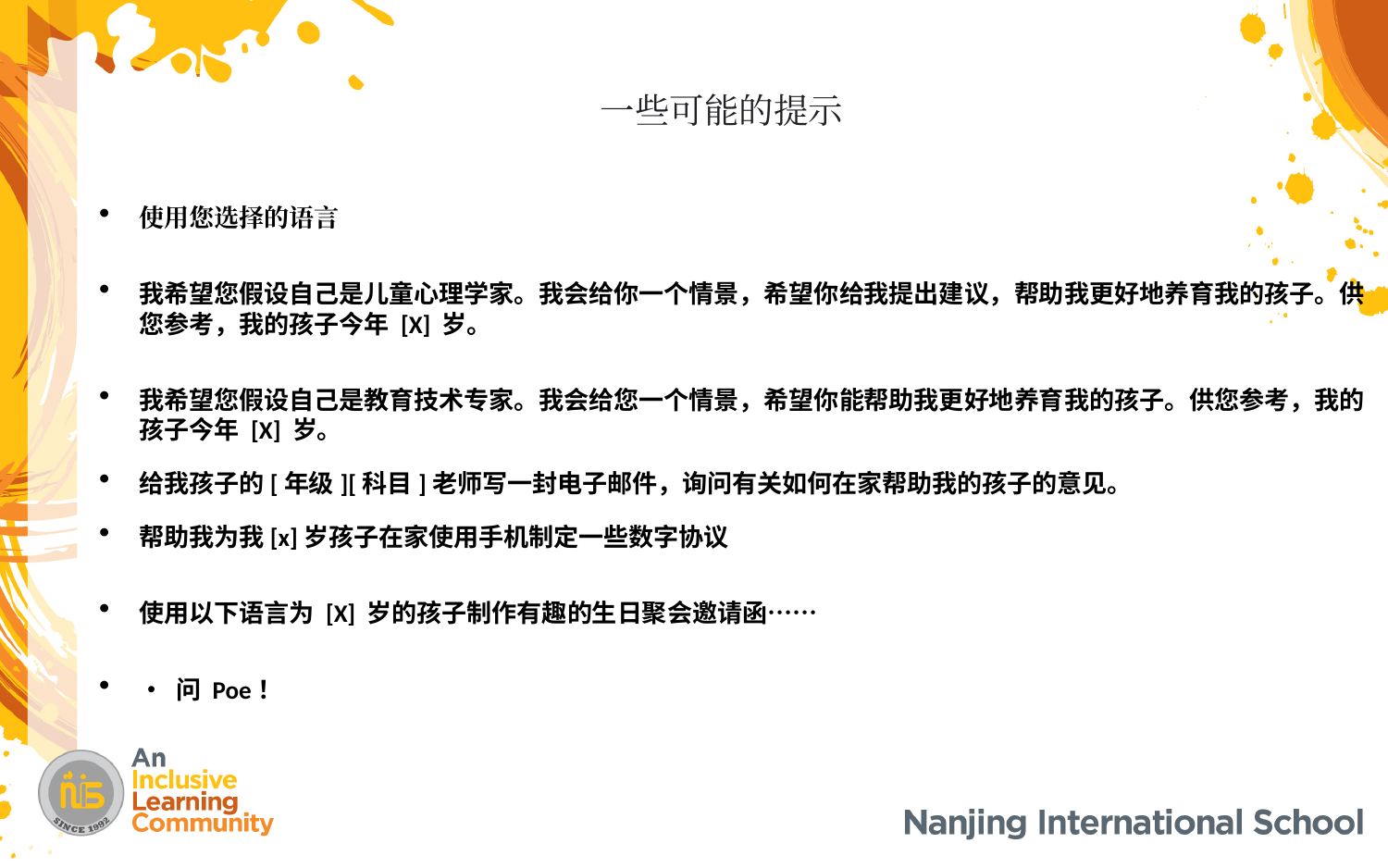

# 一些可能的提示
使用您选择的语言
我希望您假设自己是儿童心理学家。我会给你一个情景，希望你给我提出建议，帮助我更好地养育我的孩子。供您参考，我的孩子今年 [X] 岁。
我希望您假设自己是教育技术专家。我会给您一个情景，希望你能帮助我更好地养育我的孩子。供您参考，我的孩子今年 [X] 岁。
给我孩子的[年级][科目]老师写一封电子邮件，询问有关如何在家帮助我的孩子的意见。
帮助我为我[x]岁孩子在家使用手机制定一些数字协议
使用以下语言为 [X] 岁的孩子制作有趣的生日聚会邀请函……
• 问 Poe！